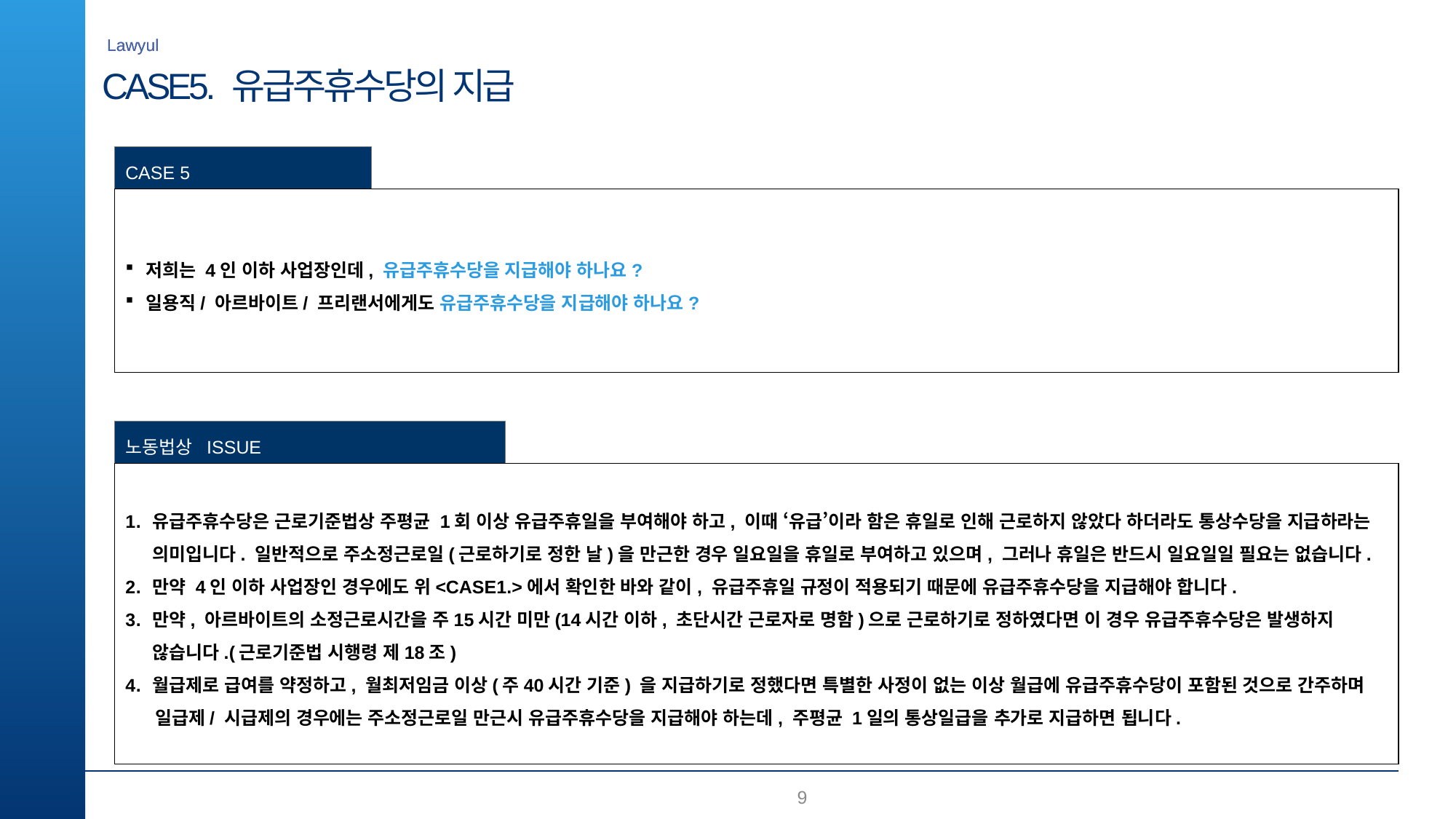

Lawyul
CASE5. 유급주휴수당의 지급
CASE 5
저희는 4인 이하 사업장인데, 유급주휴수당을 지급해야 하나요?
일용직/ 아르바이트/ 프리랜서에게도 유급주휴수당을 지급해야 하나요?
노동법상  ISSUE
유급주휴수당은 근로기준법상 주평균 1회 이상 유급주휴일을 부여해야 하고, 이때 ‘유급’이라 함은 휴일로 인해 근로하지 않았다 하더라도 통상수당을 지급하라는 의미입니다. 일반적으로 주소정근로일(근로하기로 정한 날)을 만근한 경우 일요일을 휴일로 부여하고 있으며, 그러나 휴일은 반드시 일요일일 필요는 없습니다.
만약 4인 이하 사업장인 경우에도 위<CASE1.>에서 확인한 바와 같이, 유급주휴일 규정이 적용되기 때문에 유급주휴수당을 지급해야 합니다.
만약, 아르바이트의 소정근로시간을 주15시간 미만(14시간 이하, 초단시간 근로자로 명함)으로 근로하기로 정하였다면 이 경우 유급주휴수당은 발생하지 않습니다.(근로기준법 시행령 제18조)
월급제로 급여를 약정하고, 월최저임금 이상(주40시간 기준) 을 지급하기로 정했다면 특별한 사정이 없는 이상 월급에 유급주휴수당이 포함된 것으로 간주하며
     일급제/ 시급제의 경우에는 주소정근로일 만근시 유급주휴수당을 지급해야 하는데, 주평균 1일의 통상일급을 추가로 지급하면 됩니다.